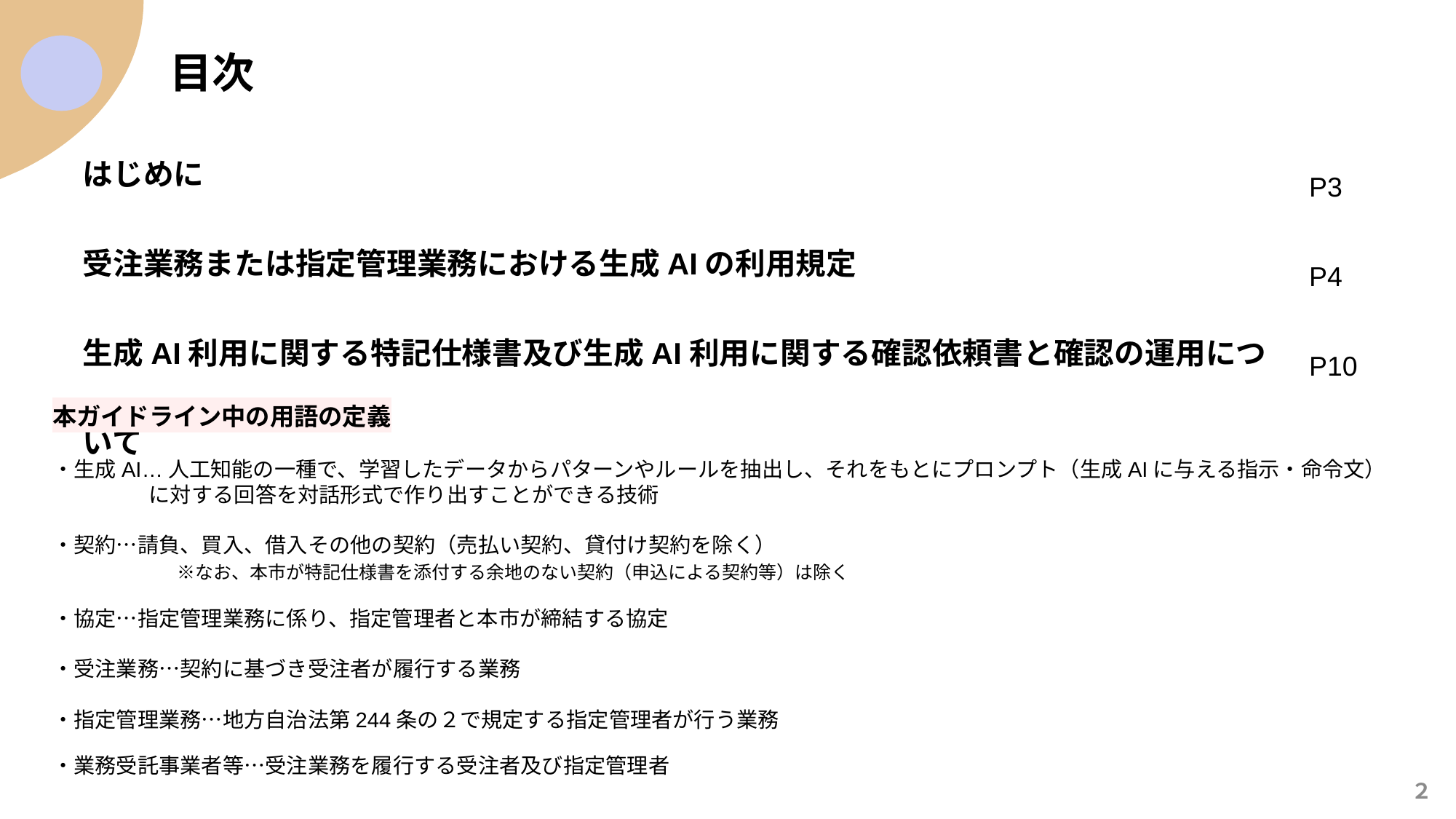

目次
はじめに
受注業務または指定管理業務における生成AIの利用規定
生成AI利用に関する特記仕様書及び生成AI利用に関する確認依頼書と確認の運用について

P3
P4
P10
本ガイドライン中の用語の定義

・生成AI…人工知能の一種で、学習したデータからパターンやルールを抽出し、それをもとにプロンプト（生成AIに与える指示・命令文）に対する回答を対話形式で作り出すことができる技術

・契約…請負、買入、借入その他の契約（売払い契約、貸付け契約を除く）
　　　　　　※なお、本市が特記仕様書を添付する余地のない契約（申込による契約等）は除く

・協定…指定管理業務に係り、指定管理者と本市が締結する協定

・受注業務…契約に基づき受注者が履行する業務

・指定管理業務…地方自治法第244条の２で規定する指定管理者が行う業務

・業務受託事業者等…受注業務を履行する受注者及び指定管理者

２